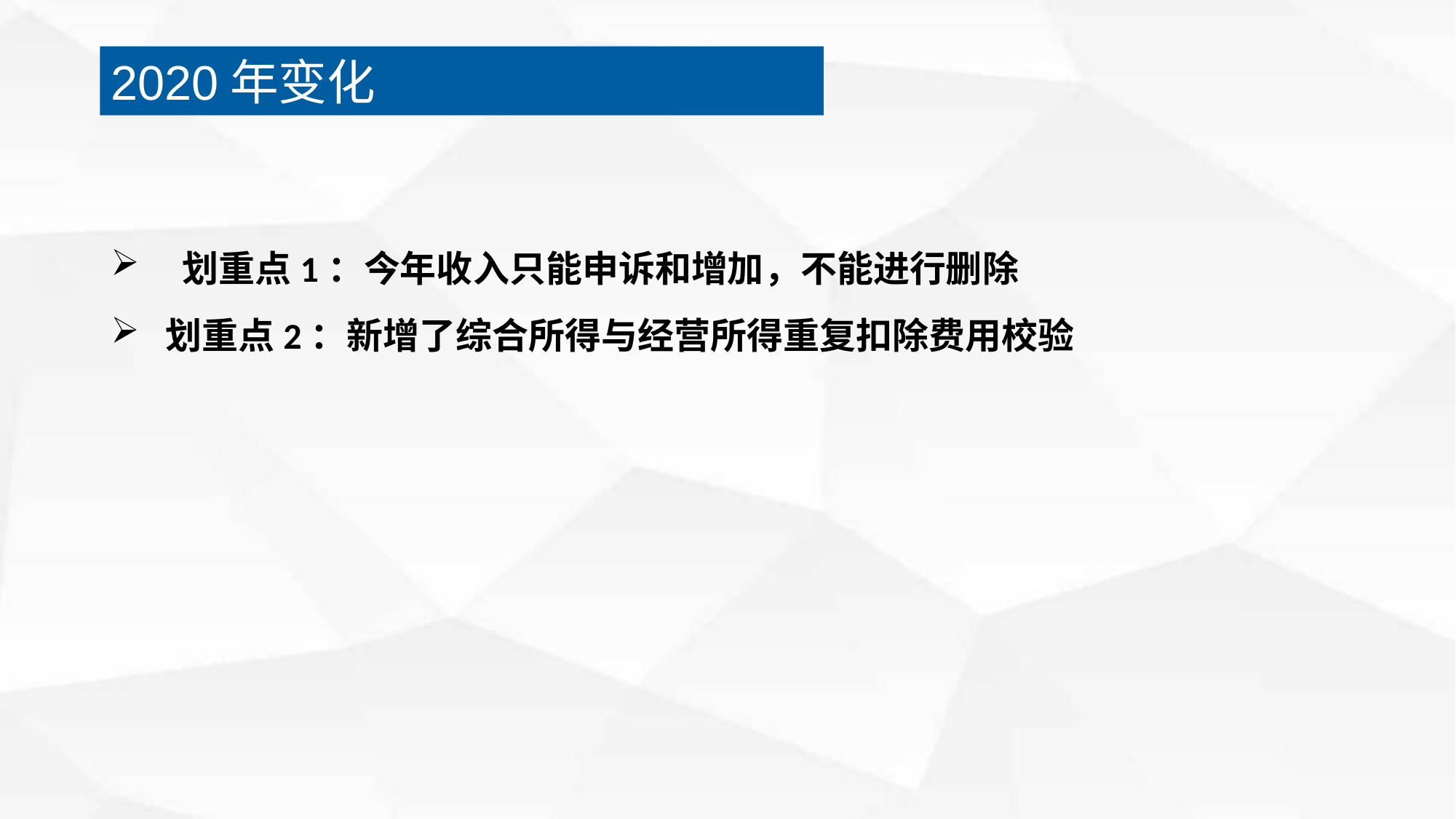

2020年变化
 划重点1：今年收入只能申诉和增加，不能进行删除
划重点2：新增了综合所得与经营所得重复扣除费用校验